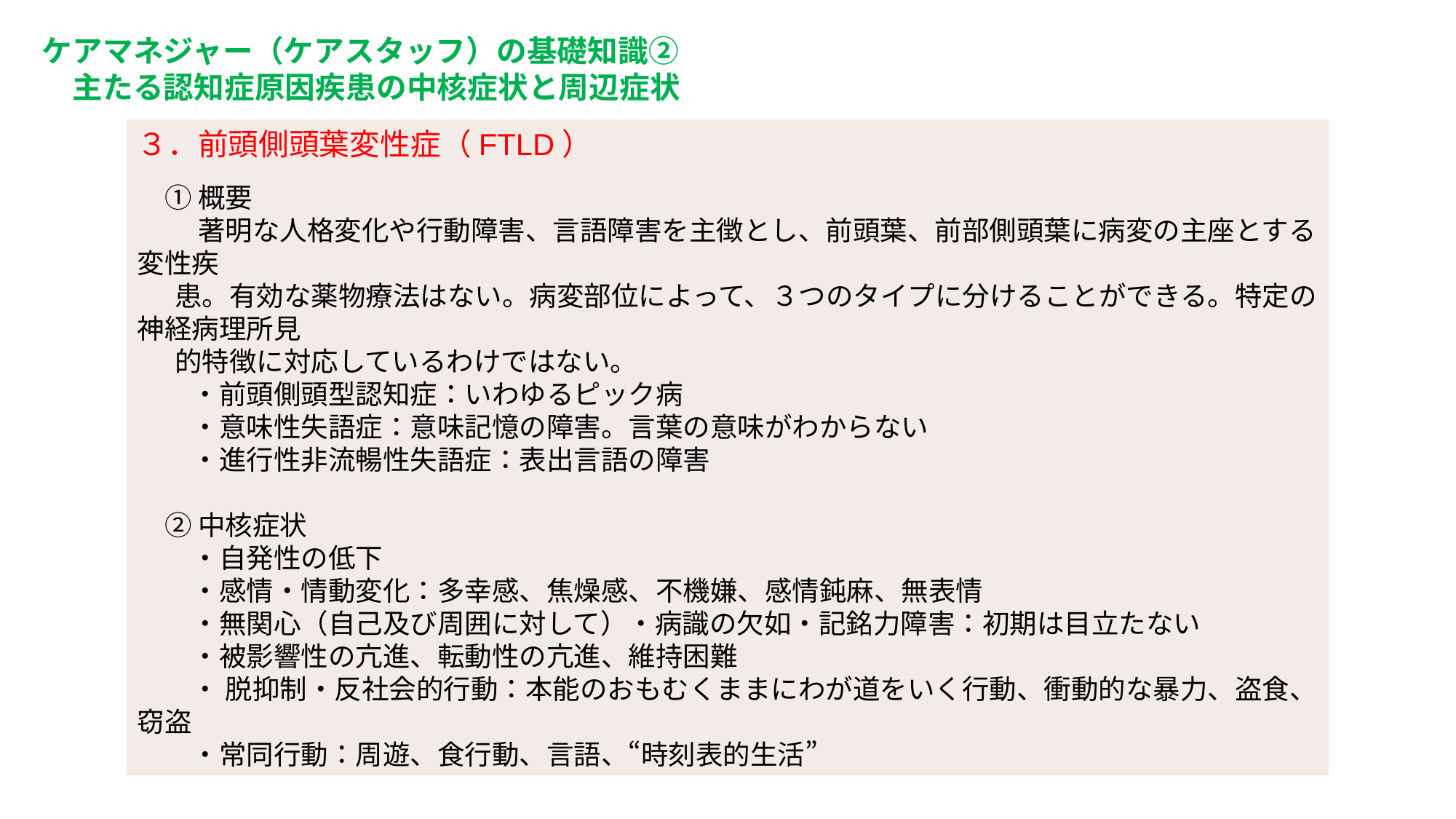

ケアマネジャー（ケアスタッフ）の基礎知識②
　主たる認知症原因疾患の中核症状と周辺症状
３．前頭側頭葉変性症（FTLD）

　① 概要
　　 著明な人格変化や行動障害、言語障害を主徴とし、前頭葉、前部側頭葉に病変の主座とする変性疾
     患。有効な薬物療法はない。病変部位によって、３つのタイプに分けることができる。特定の神経病理所見
     的特徴に対応しているわけではない。
　　・前頭側頭型認知症：いわゆるピック病
　　・意味性失語症：意味記憶の障害。言葉の意味がわからない
　　・進行性非流暢性失語症：表出言語の障害

　② 中核症状
　　・自発性の低下
　　・感情・情動変化：多幸感、焦燥感、不機嫌、感情鈍麻、無表情
　　・無関心（自己及び周囲に対して）・病識の欠如・記銘力障害：初期は目立たない
　　・被影響性の亢進、転動性の亢進、維持困難
　　・ 脱抑制・反社会的行動：本能のおもむくままにわが道をいく行動、衝動的な暴力、盗食、窃盗
　　・常同行動：周遊、食行動、言語、“時刻表的生活”